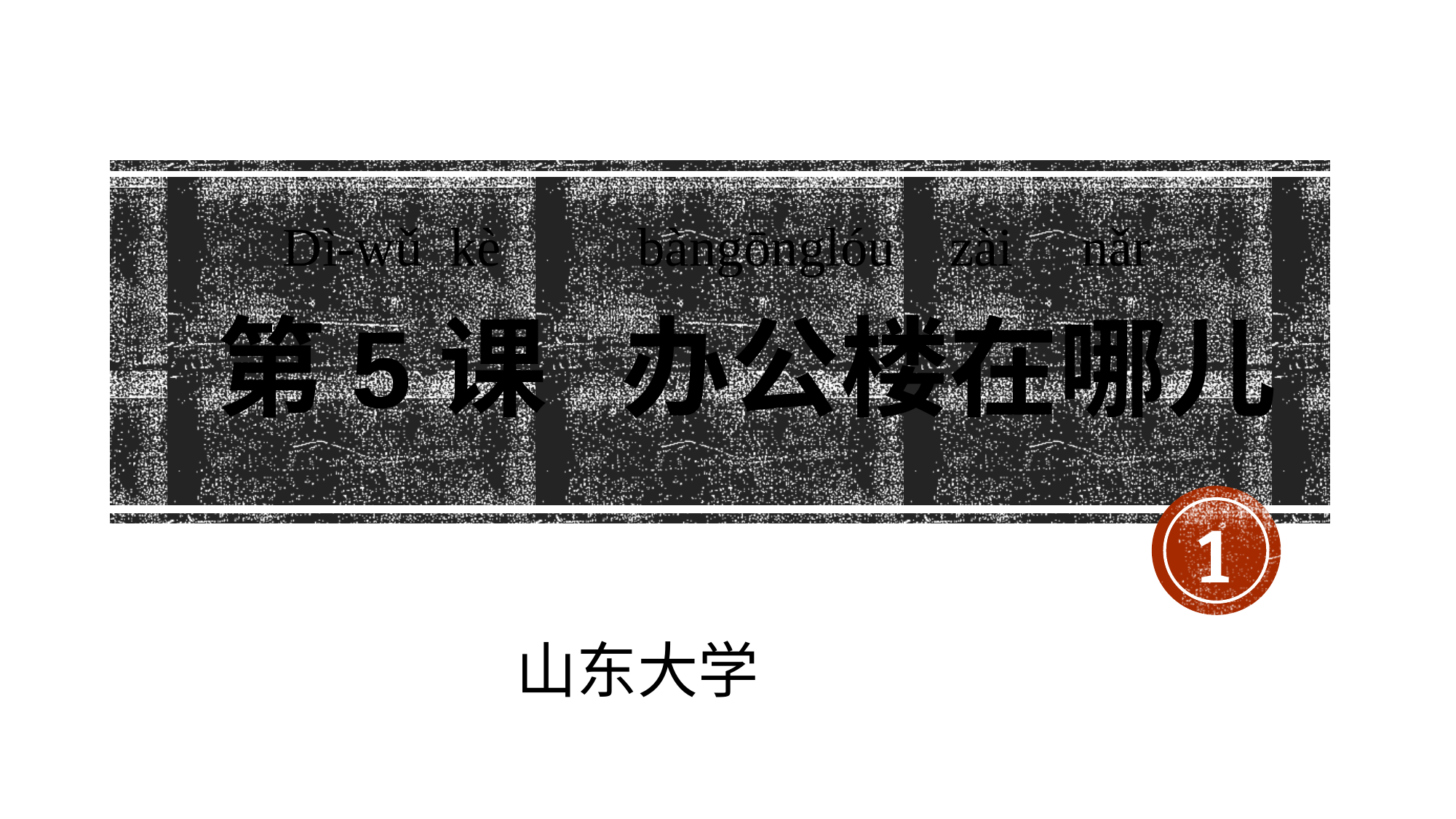

Dì-wǔ  kè          bàngōnglóu    zài     nǎr
# 第5课   办公楼在哪儿
1
山东大学